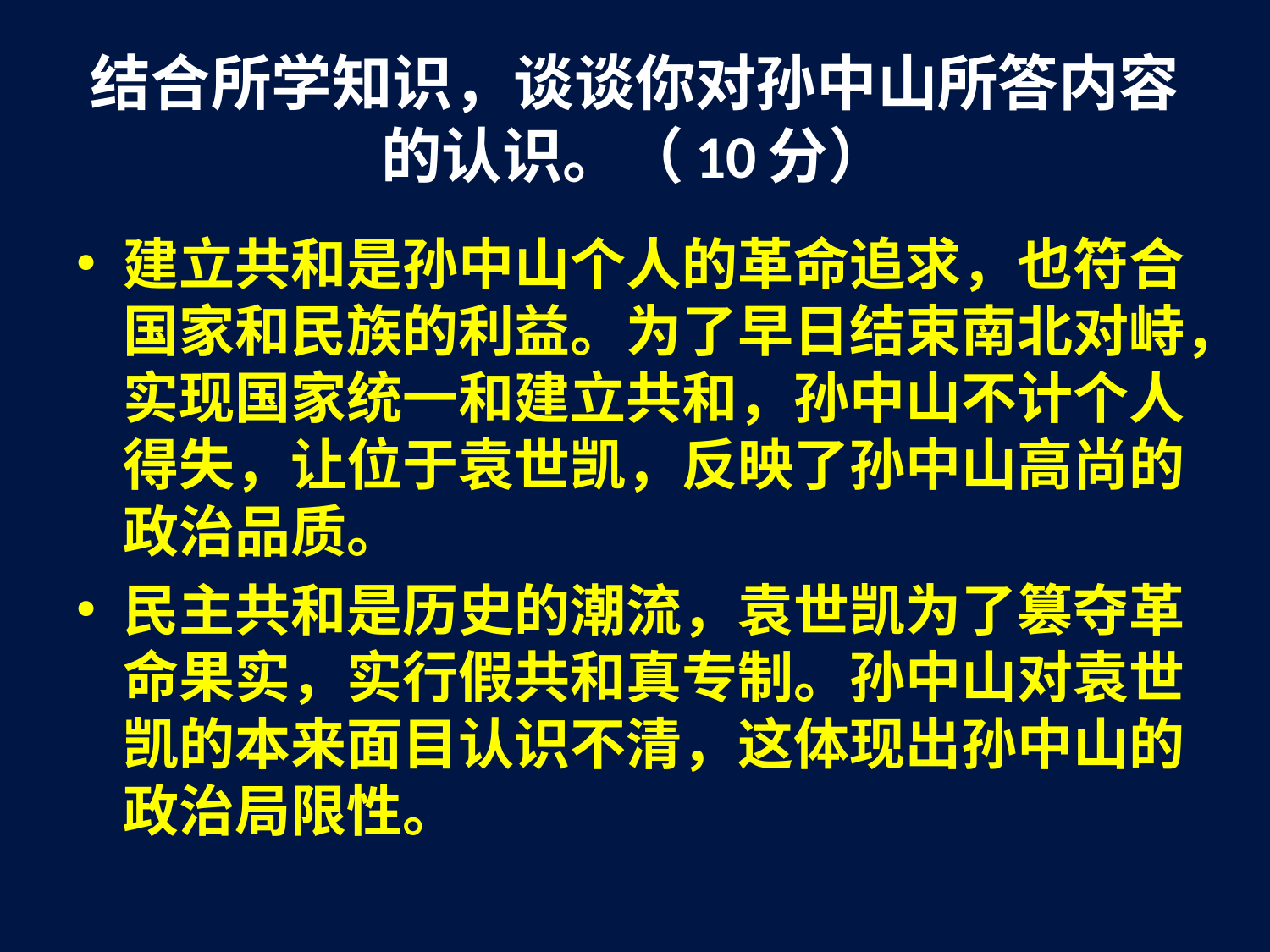

# 结合所学知识，谈谈你对孙中山所答内容的认识。（10分）
建立共和是孙中山个人的革命追求，也符合国家和民族的利益。为了早日结束南北对峙，实现国家统一和建立共和，孙中山不计个人得失，让位于袁世凯，反映了孙中山高尚的政治品质。
民主共和是历史的潮流，袁世凯为了篡夺革命果实，实行假共和真专制。孙中山对袁世凯的本来面目认识不清，这体现出孙中山的政治局限性。